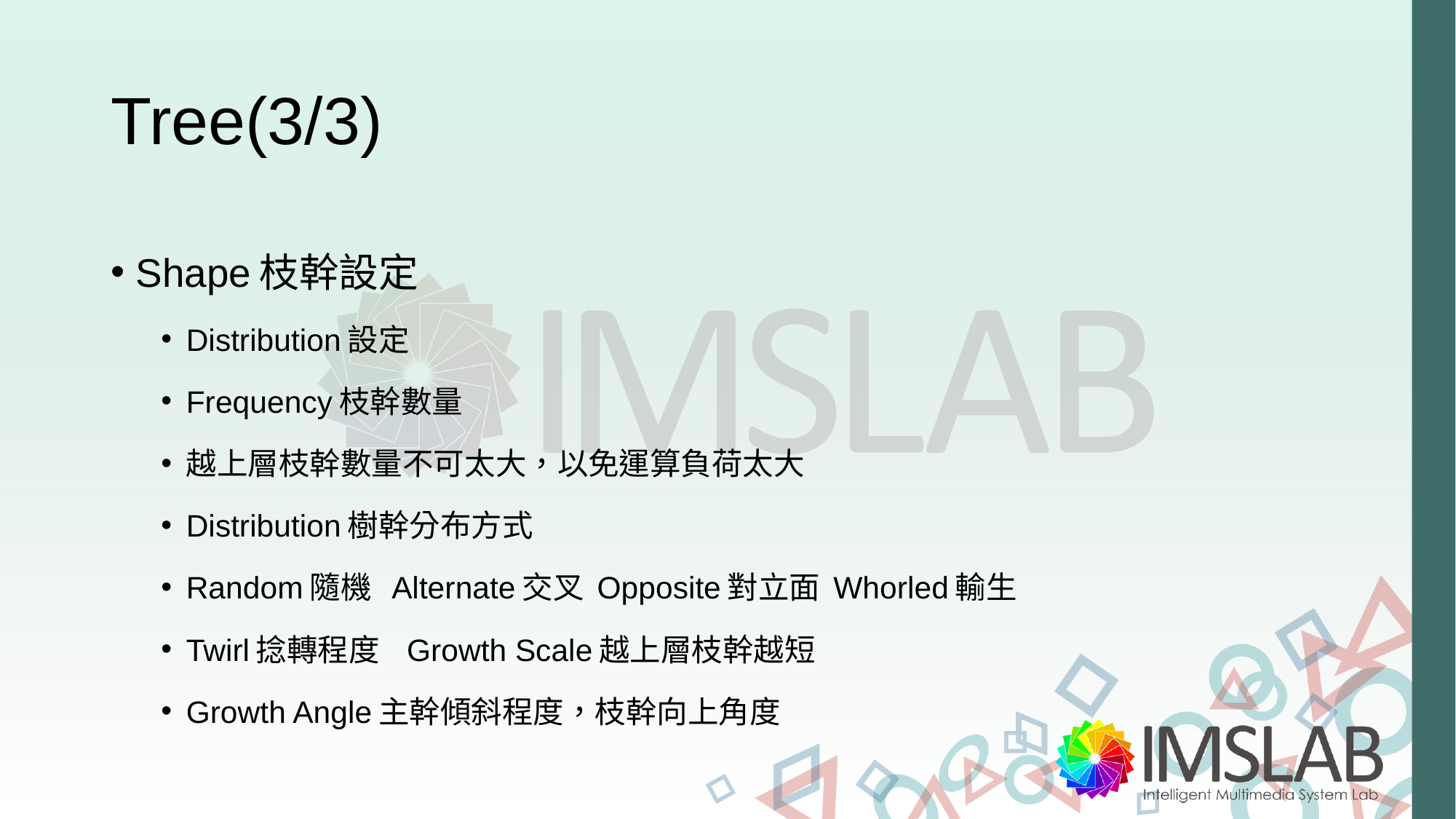

# Tree(3/3)
Shape枝幹設定
Distribution設定
Frequency枝幹數量
越上層枝幹數量不可太大，以免運算負荷太大
Distribution樹幹分布方式
Random隨機  Alternate交叉 Opposite對立面 Whorled輸生
Twirl捻轉程度   Growth Scale越上層枝幹越短
Growth Angle主幹傾斜程度，枝幹向上角度